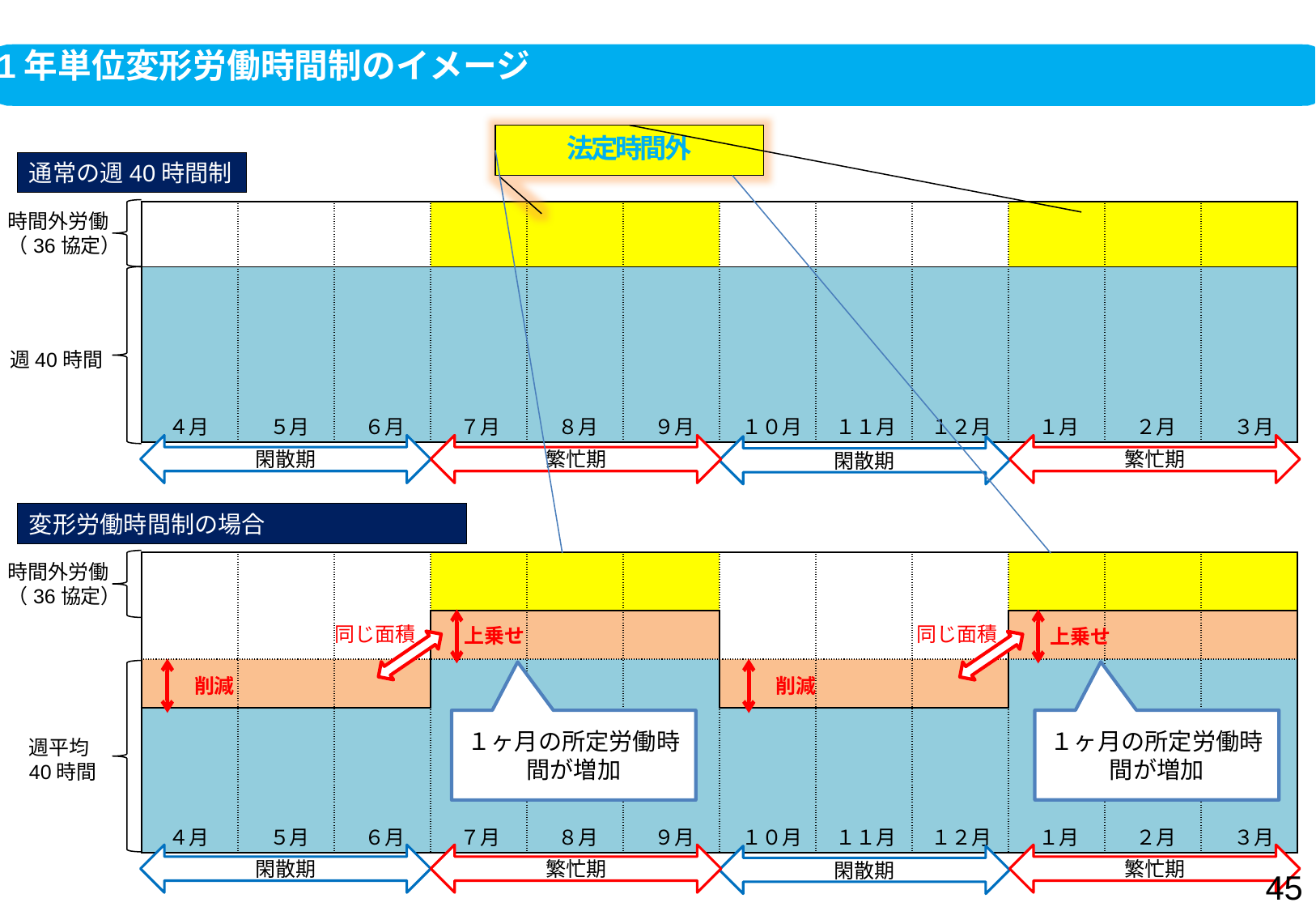

1年単位変形労働時間制のイメージ
法定時間外
通常の週40時間制

|  |  |  |  |  |  |  |  |  |  |  |  |
| --- | --- | --- | --- | --- | --- | --- | --- | --- | --- | --- | --- |
|  |  |  |  |  |  |  |  |  |  |  |  |
時間外労働
（36協定）

週40時間
４月
５月
６月
７月
８月
９月
１０月
１１月
１２月
１月
２月
３月
閑散期
繁忙期
繁忙期
閑散期
変形労働時間制の場合

|  |  |  |  |  |  |  |  |  |  |  |  |
| --- | --- | --- | --- | --- | --- | --- | --- | --- | --- | --- | --- |
|  |  |  |  |  |  |  |  |  |  |  |  |
|  |  |  |  |  |  |  |  |  |  |  |  |
|  |  |  |  |  |  |  |  |  |  |  |  |
時間外労働
（36協定）
同じ面積
同じ面積
上乗せ
上乗せ

削減
削減
１ヶ月の所定労働時間が増加
１ヶ月の所定労働時間が増加
週平均
40時間
４月
５月
６月
７月
８月
９月
１０月
１１月
１２月
１月
２月
３月
閑散期
繁忙期
繁忙期
閑散期
45